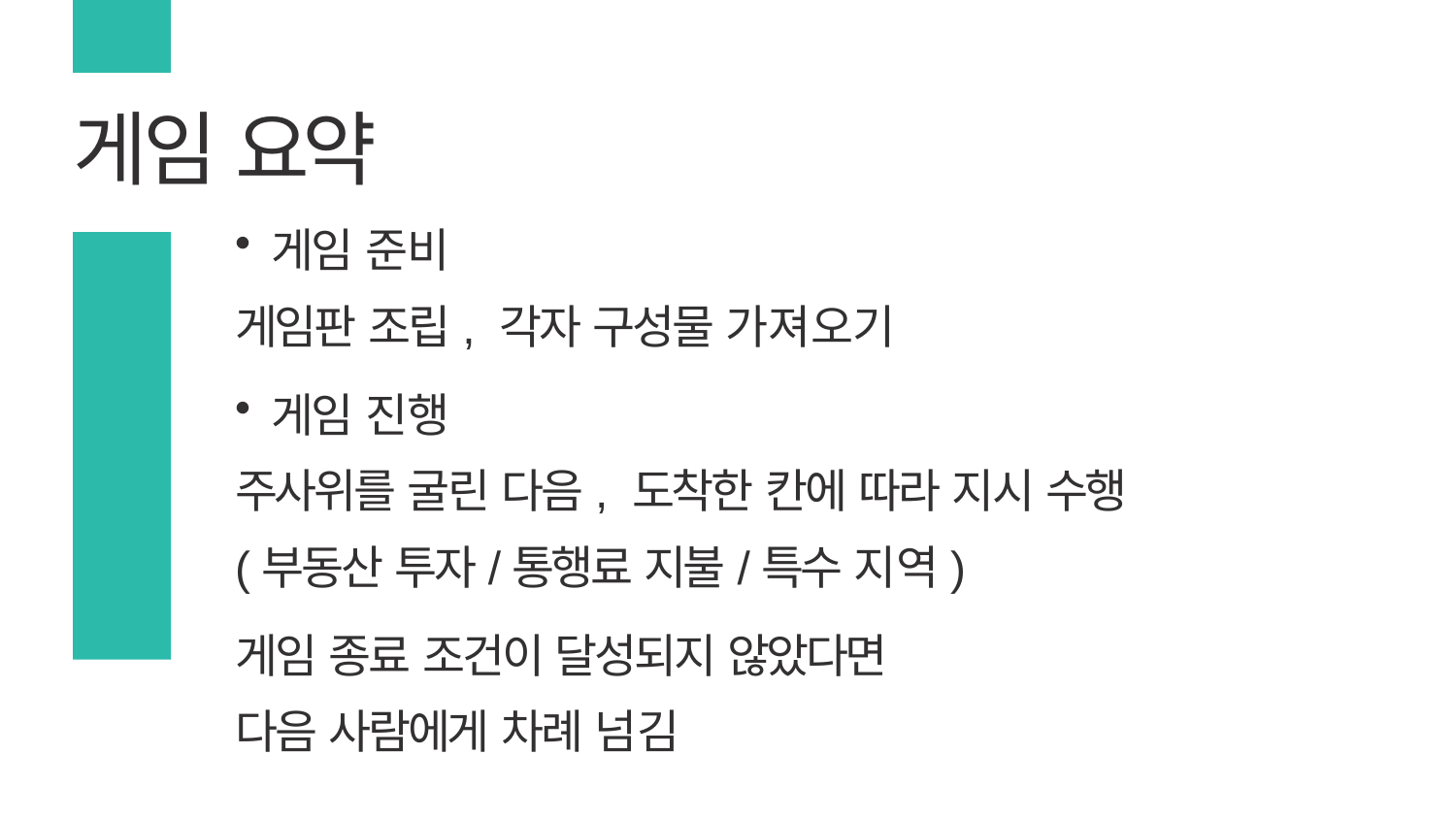

# 게임 요약
게임 준비
게임판 조립, 각자 구성물 가져오기
게임 진행
주사위를 굴린 다음, 도착한 칸에 따라 지시 수행
(부동산 투자/통행료 지불/특수 지역)
게임 종료 조건이 달성되지 않았다면
다음 사람에게 차례 넘김